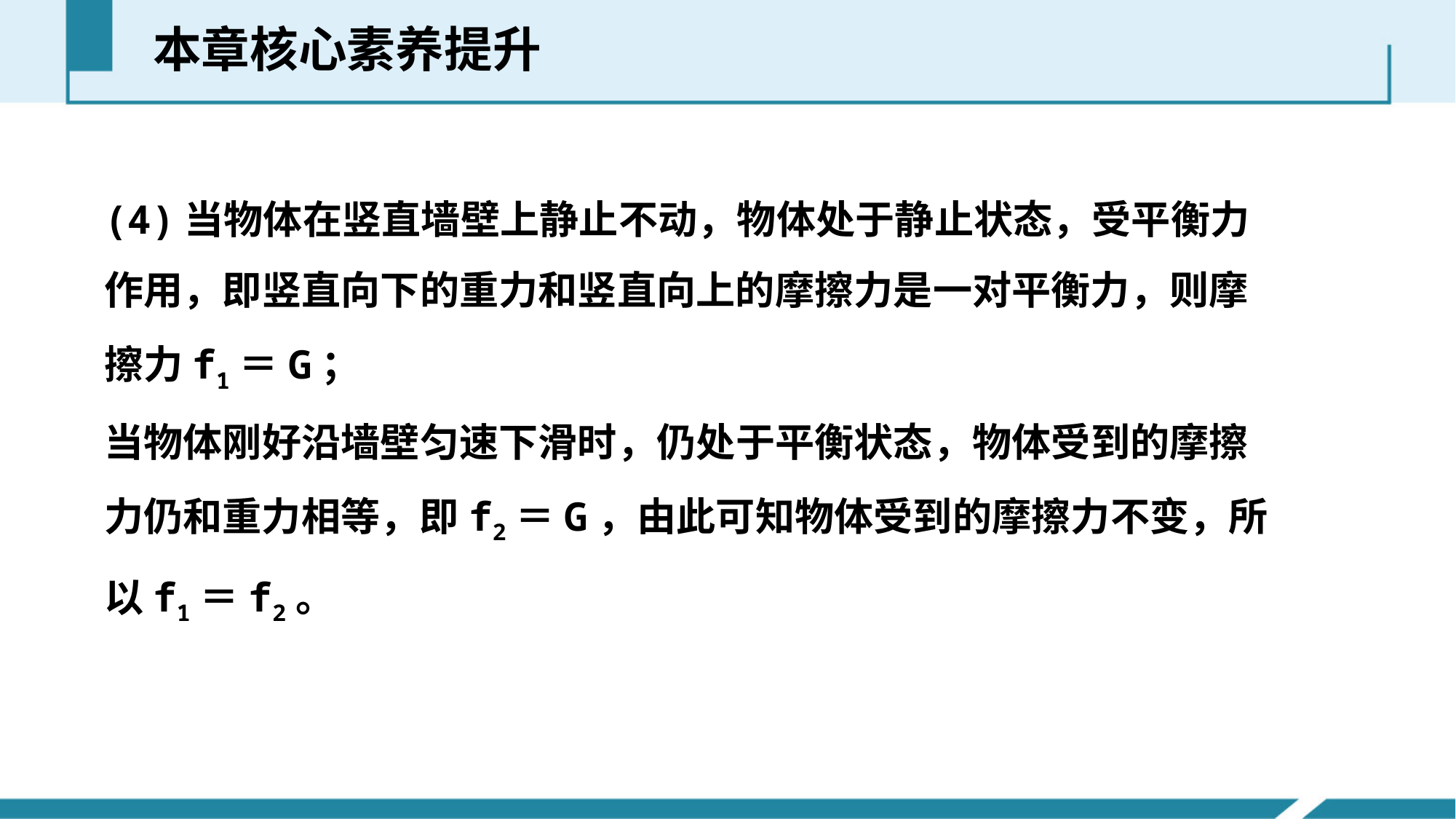

本章核心素养提升
(4)当物体在竖直墙壁上静止不动，物体处于静止状态，受平衡力作用，即竖直向下的重力和竖直向上的摩擦力是一对平衡力，则摩擦力f1＝G；
当物体刚好沿墙壁匀速下滑时，仍处于平衡状态，物体受到的摩擦力仍和重力相等，即f2＝G，由此可知物体受到的摩擦力不变，所以f1＝f2。